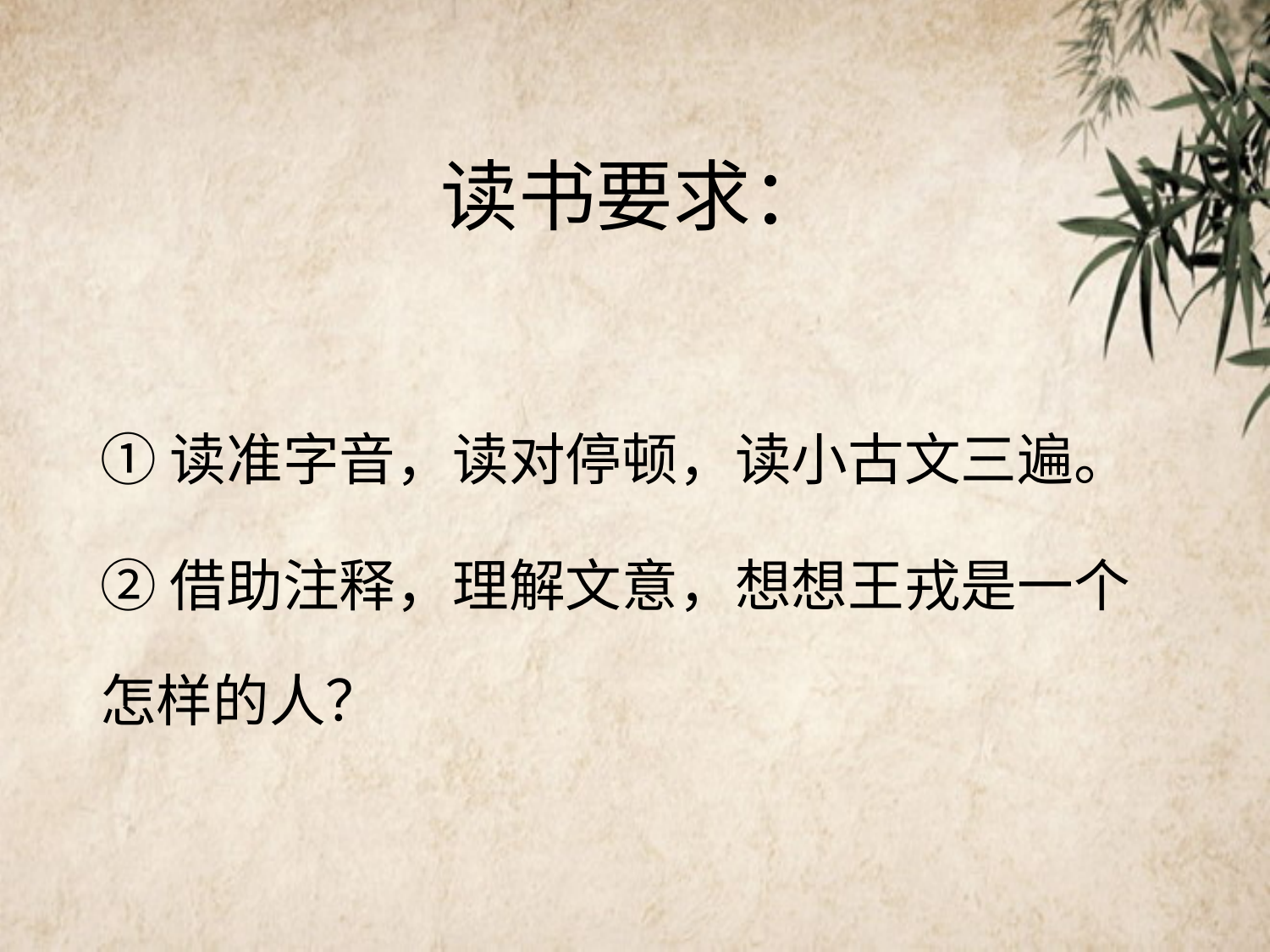

# 读书要求：
①读准字音，读对停顿，读小古文三遍。
②借助注释，理解文意，想想王戎是一个怎样的人？